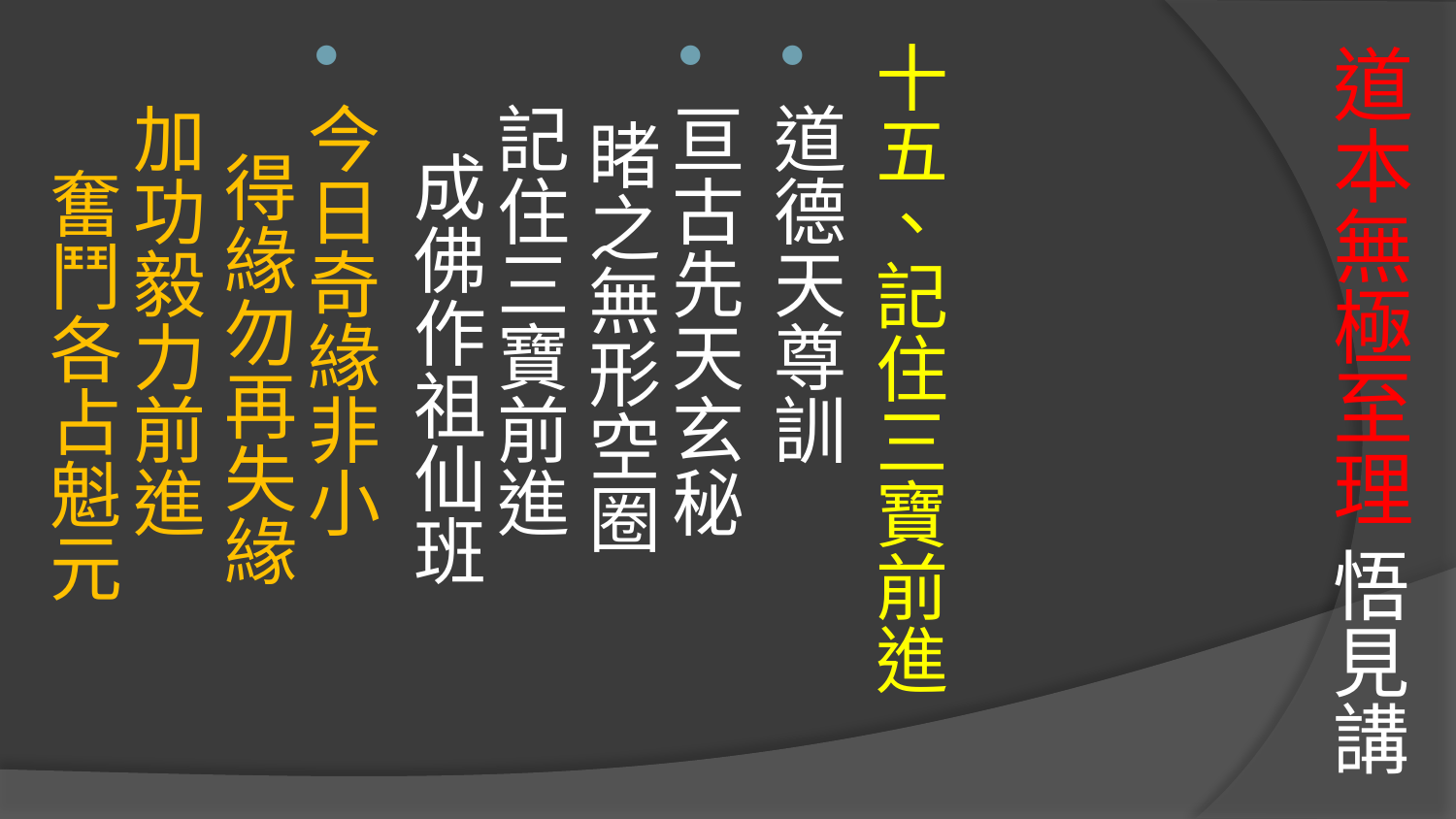

十五、記住三寶前進
道德天尊訓
亘古先天玄秘　            睹之無形空圈
記住三寶前進　              成佛作祖仙班
今日奇緣非小　              得緣勿再失緣
加功毅力前進　               奮鬥各占魁元
# 道本無極至理 悟見講